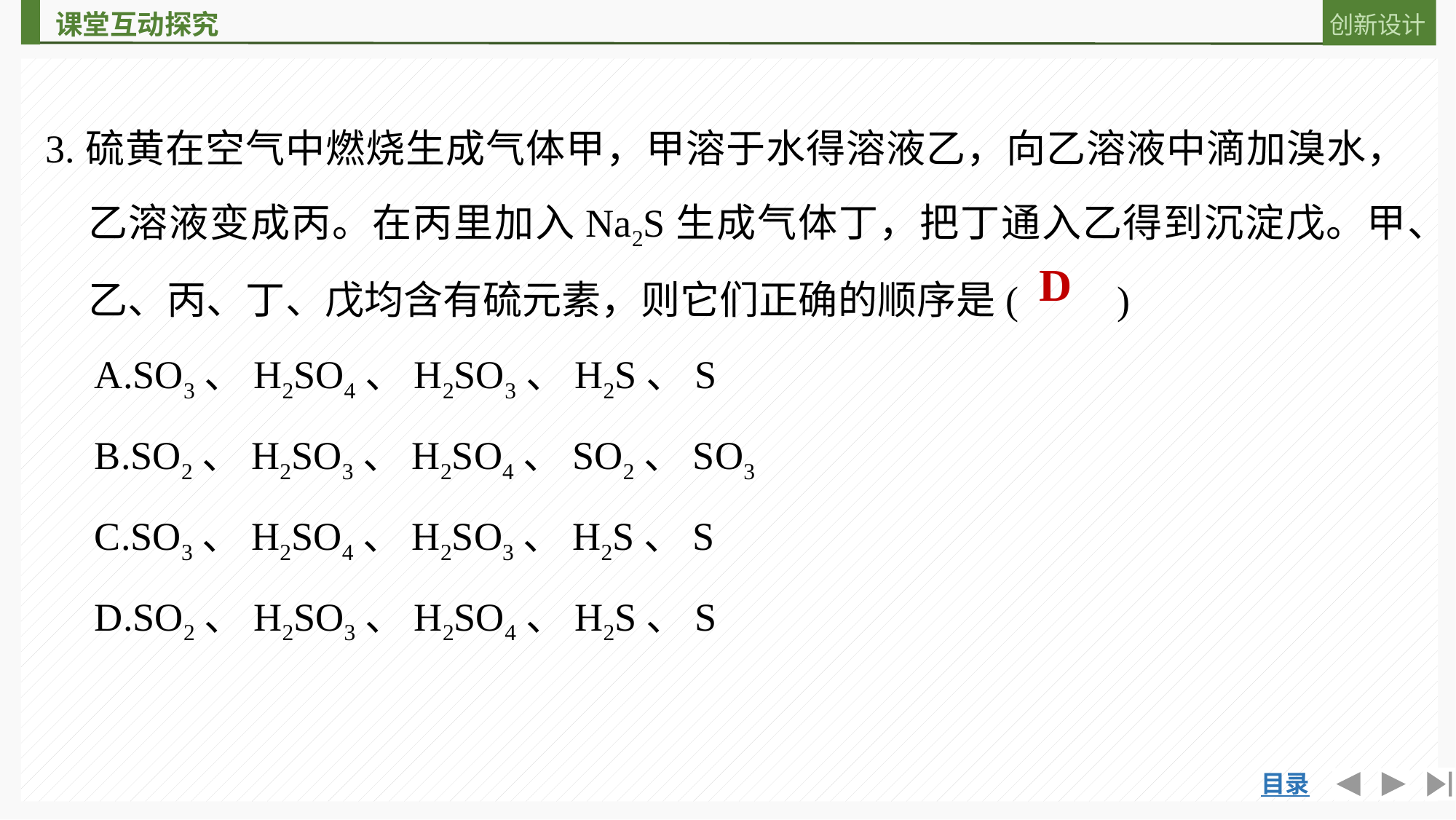

3.硫黄在空气中燃烧生成气体甲，甲溶于水得溶液乙，向乙溶液中滴加溴水，乙溶液变成丙。在丙里加入Na2S生成气体丁，把丁通入乙得到沉淀戊。甲、乙、丙、丁、戊均含有硫元素，则它们正确的顺序是(　　)
　A.SO3、H2SO4、H2SO3、H2S、S
　B.SO2、H2SO3、H2SO4、SO2、SO3
　C.SO3、H2SO4、H2SO3、H2S、S
　D.SO2、H2SO3、H2SO4、H2S、S
D